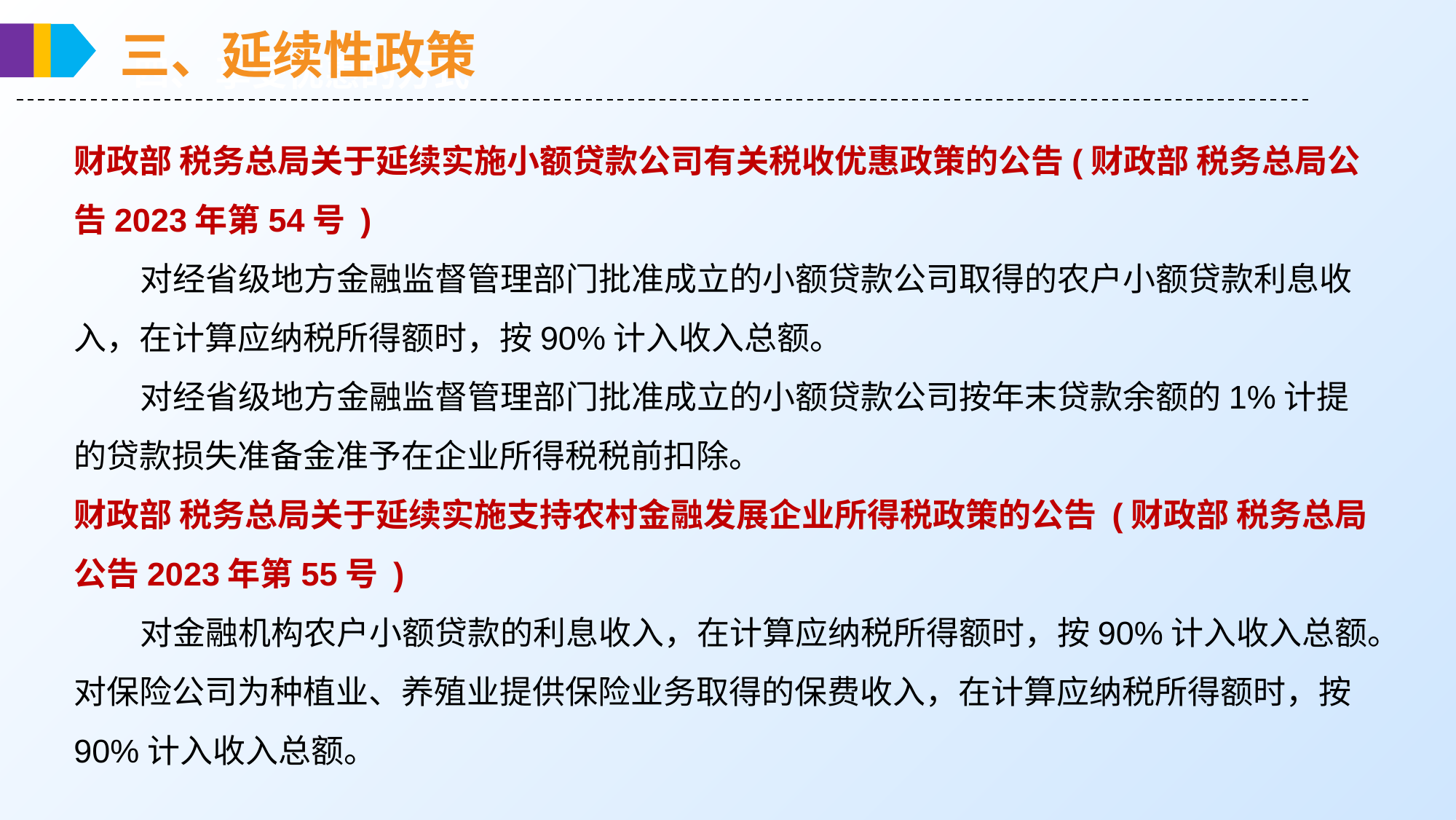

三、延续性政策

四、 享受优惠的方式
财政部 税务总局关于延续实施小额贷款公司有关税收优惠政策的公告(财政部 税务总局公告2023年第54号 )
        对经省级地方金融监督管理部门批准成立的小额贷款公司取得的农户小额贷款利息收入，在计算应纳税所得额时，按90%计入收入总额。
        对经省级地方金融监督管理部门批准成立的小额贷款公司按年末贷款余额的1%计提的贷款损失准备金准予在企业所得税税前扣除。
财政部 税务总局关于延续实施支持农村金融发展企业所得税政策的公告 (财政部 税务总局公告2023年第55号 )
        对金融机构农户小额贷款的利息收入，在计算应纳税所得额时，按90%计入收入总额。
对保险公司为种植业、养殖业提供保险业务取得的保费收入，在计算应纳税所得额时，按90%计入收入总额。